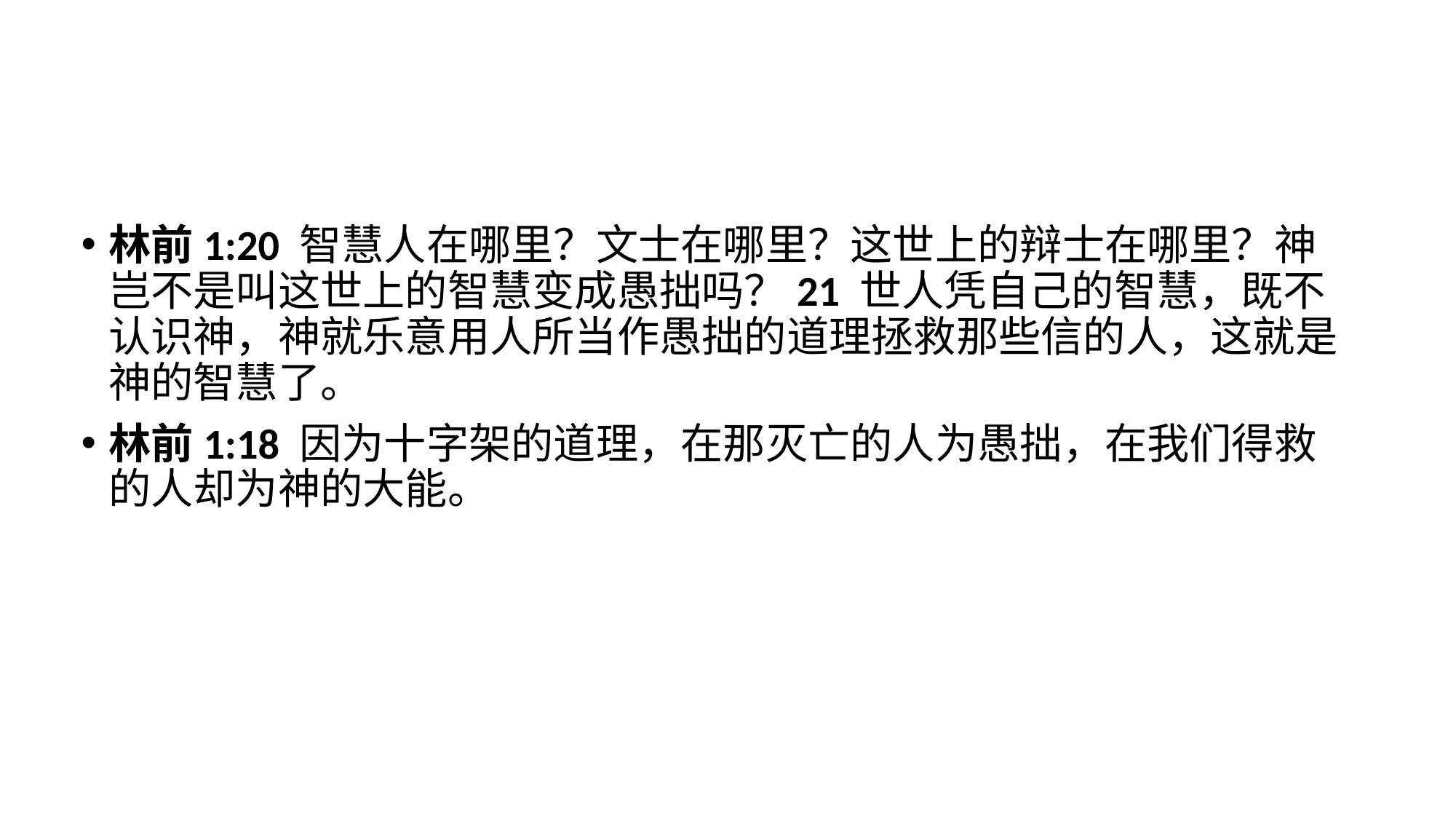

林前1:20 智慧人在哪里？文士在哪里？这世上的辩士在哪里？神岂不是叫这世上的智慧变成愚拙吗？21 世人凭自己的智慧，既不认识神，神就乐意用人所当作愚拙的道理拯救那些信的人，这就是神的智慧了。
林前1:18 因为十字架的道理，在那灭亡的人为愚拙，在我们得救的人却为神的大能。